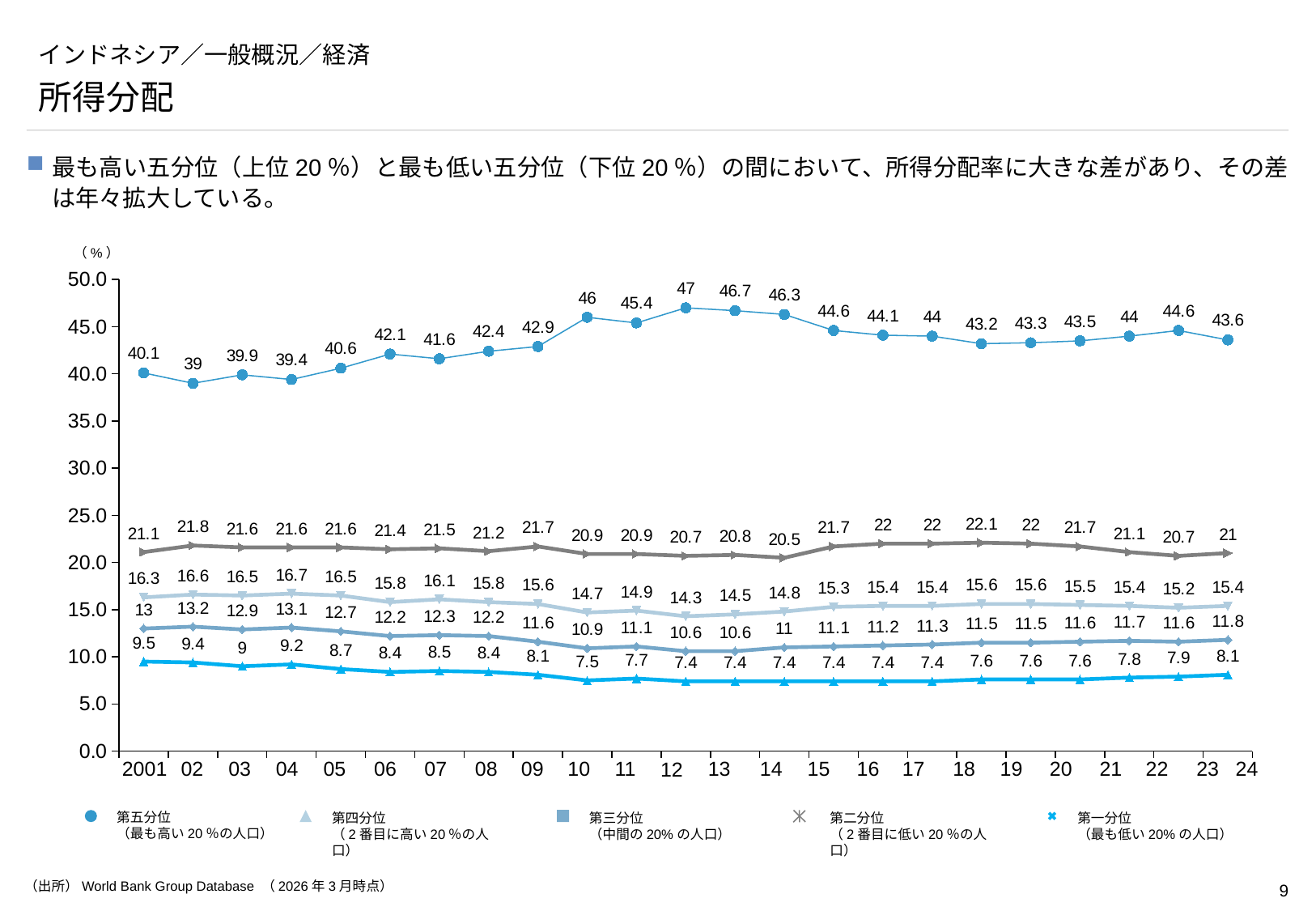

# インドネシア／一般概況／経済
所得分配
最も高い五分位（上位20％）と最も低い五分位（下位20％）の間において、所得分配率に大きな差があり、その差は年々拡大している。
（%）

### Chart

| Category |  |  |  |  |  |
|---|---|---|---|---|---|
05
06
07
08
09
10
11
13
14
15
16
17
18
19
20
22
23
24
2001
02
03
04
21
12
第五分位
（最も高い20％の人口）

第四分位
（2番目に高い20％の人口）

第三分位
（中間の20%の人口）
第二分位
（2番目に低い20％の人口）

第一分位
（最も低い20%の人口）
（出所）World Bank Group Database （2026年3月時点）